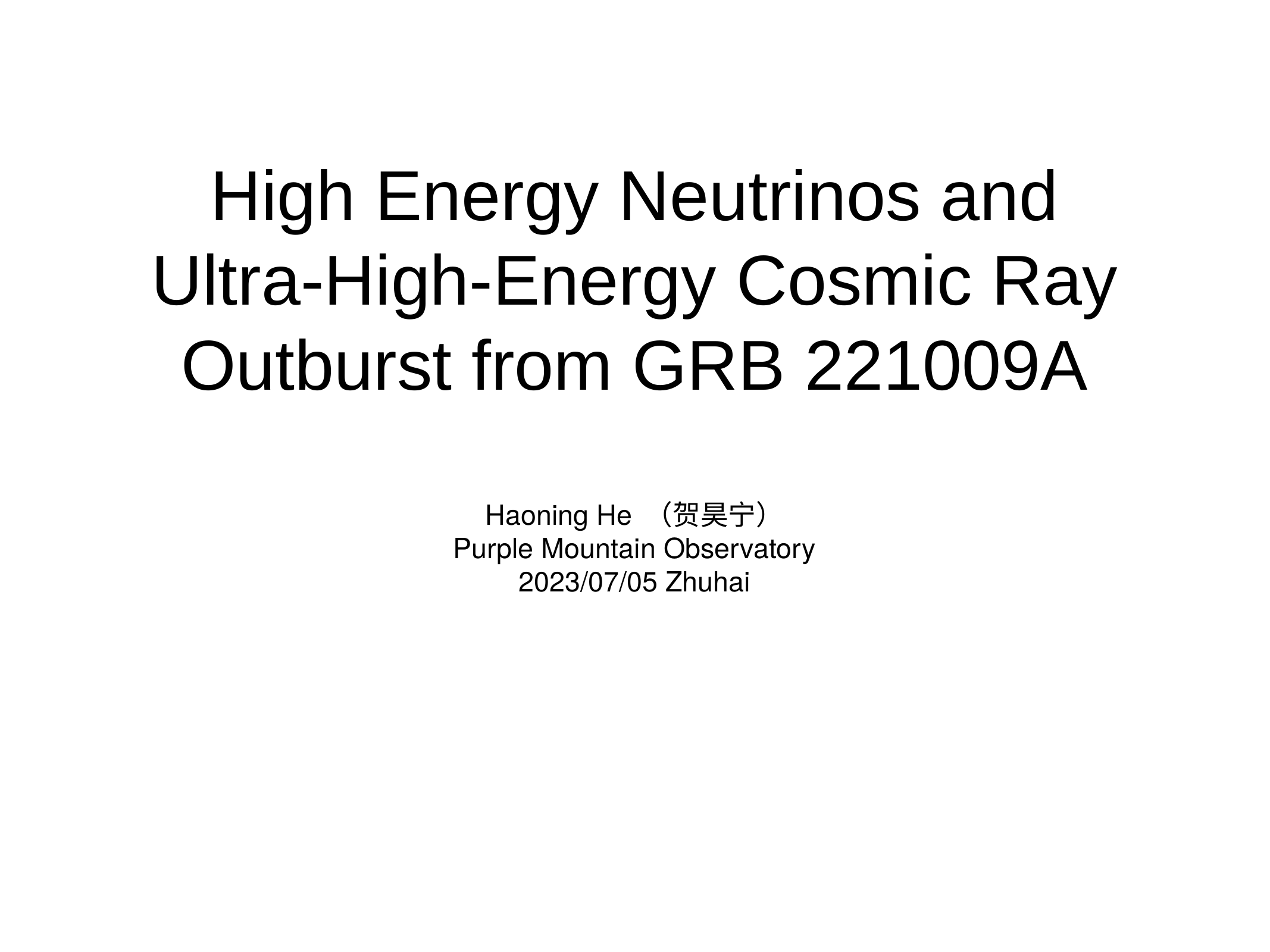

# High Energy Neutrinos and
Ultra-High-Energy Cosmic Ray Outburst from GRB 221009A
Haoning He （贺昊宁）
Purple Mountain Observatory
2023/07/05 Zhuhai